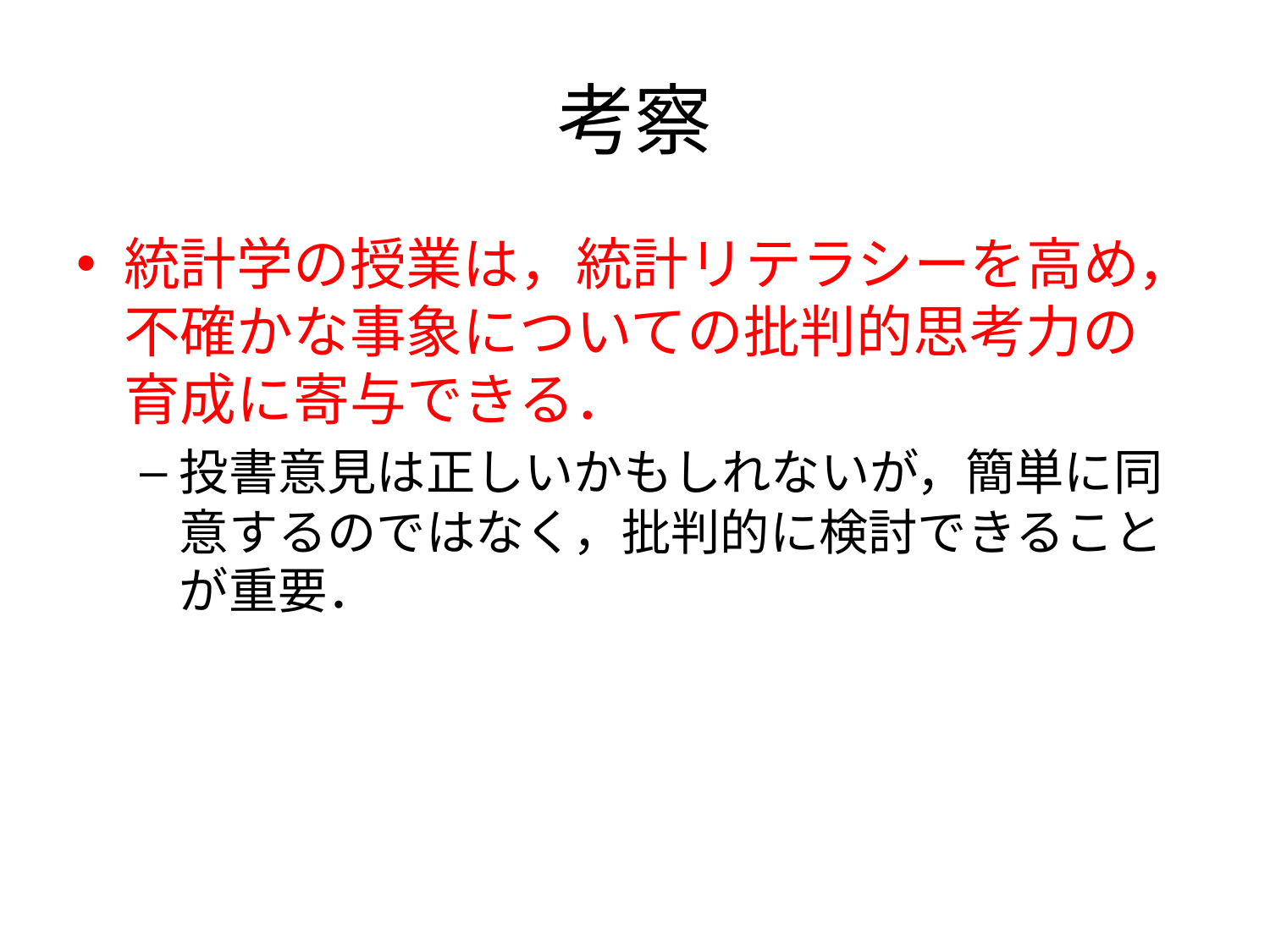

# 考察
統計学の授業は，統計リテラシーを高め，不確かな事象についての批判的思考力の育成に寄与できる．
投書意見は正しいかもしれないが，簡単に同意するのではなく，批判的に検討できることが重要．